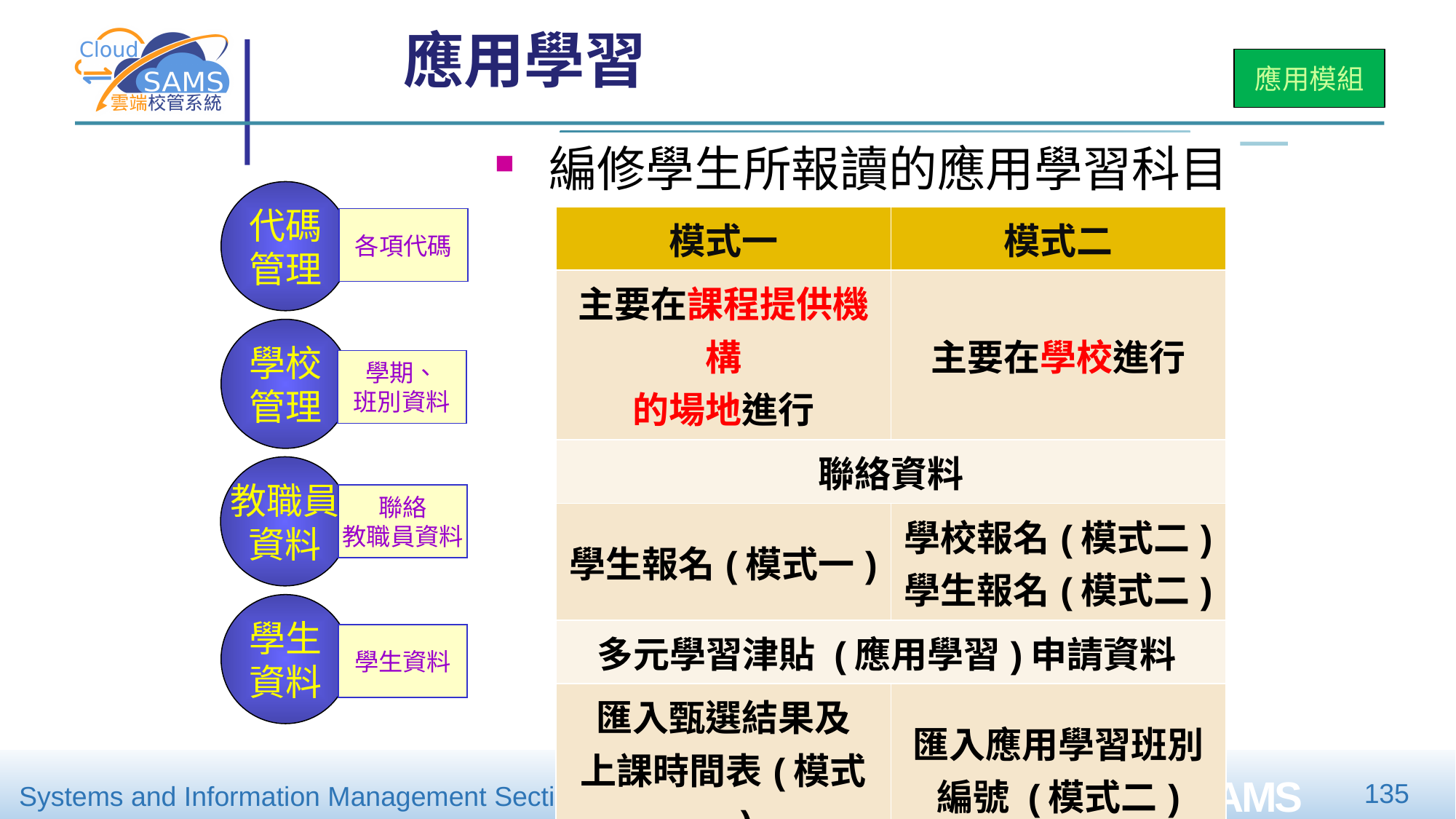

應用學習
應用模組
編修學生所報讀的應用學習科目

代碼
管理
各項代碼
學校
管理
學期、
班別資料
學生
資料
學生資料
教職員
資料
聯絡
教職員資料
| 模式一 | 模式二 |
| --- | --- |
| 主要在課程提供機構 的場地進行 | 主要在學校進行 |
| 聯絡資料 |  |
| 學生報名(模式一) | 學校報名(模式二) 學生報名(模式二) |
| 多元學習津貼 (應用學習)申請資料 |  |
| 匯入甄選結果及 上課時間表(模式一) | 匯入應用學習班別編號 (模式二) |
| 入讀確定(模式一) | 班別資料(模式二) |
135